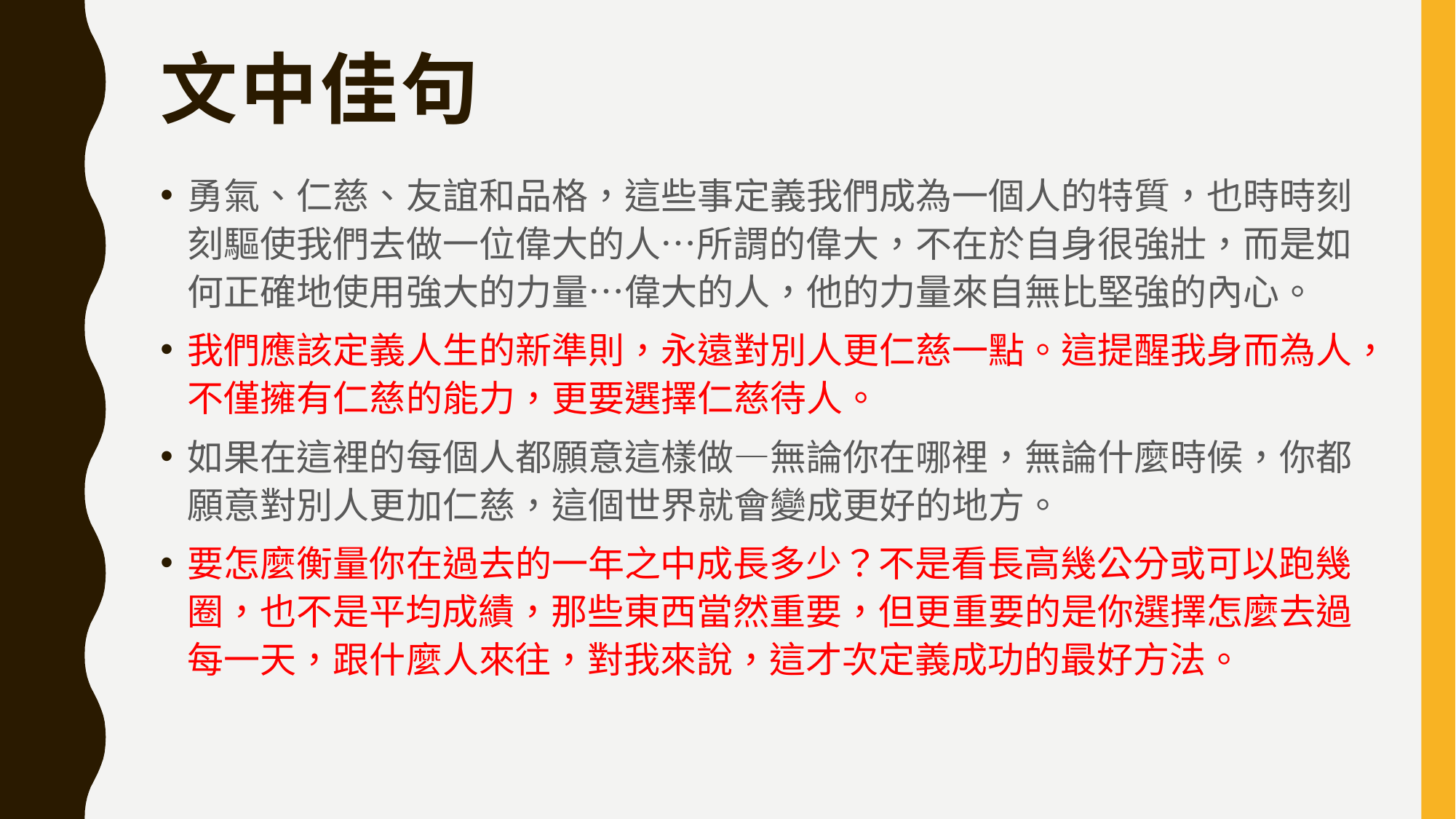

# 文中佳句
勇氣、仁慈、友誼和品格，這些事定義我們成為一個人的特質，也時時刻刻驅使我們去做一位偉大的人…所謂的偉大，不在於自身很強壯，而是如何正確地使用強大的力量…偉大的人，他的力量來自無比堅強的內心。
我們應該定義人生的新準則，永遠對別人更仁慈一點。這提醒我身而為人，不僅擁有仁慈的能力，更要選擇仁慈待人。
如果在這裡的每個人都願意這樣做—無論你在哪裡，無論什麼時候，你都願意對別人更加仁慈，這個世界就會變成更好的地方。
要怎麼衡量你在過去的一年之中成長多少？不是看長高幾公分或可以跑幾圈，也不是平均成績，那些東西當然重要，但更重要的是你選擇怎麼去過每一天，跟什麼人來往，對我來說，這才次定義成功的最好方法。